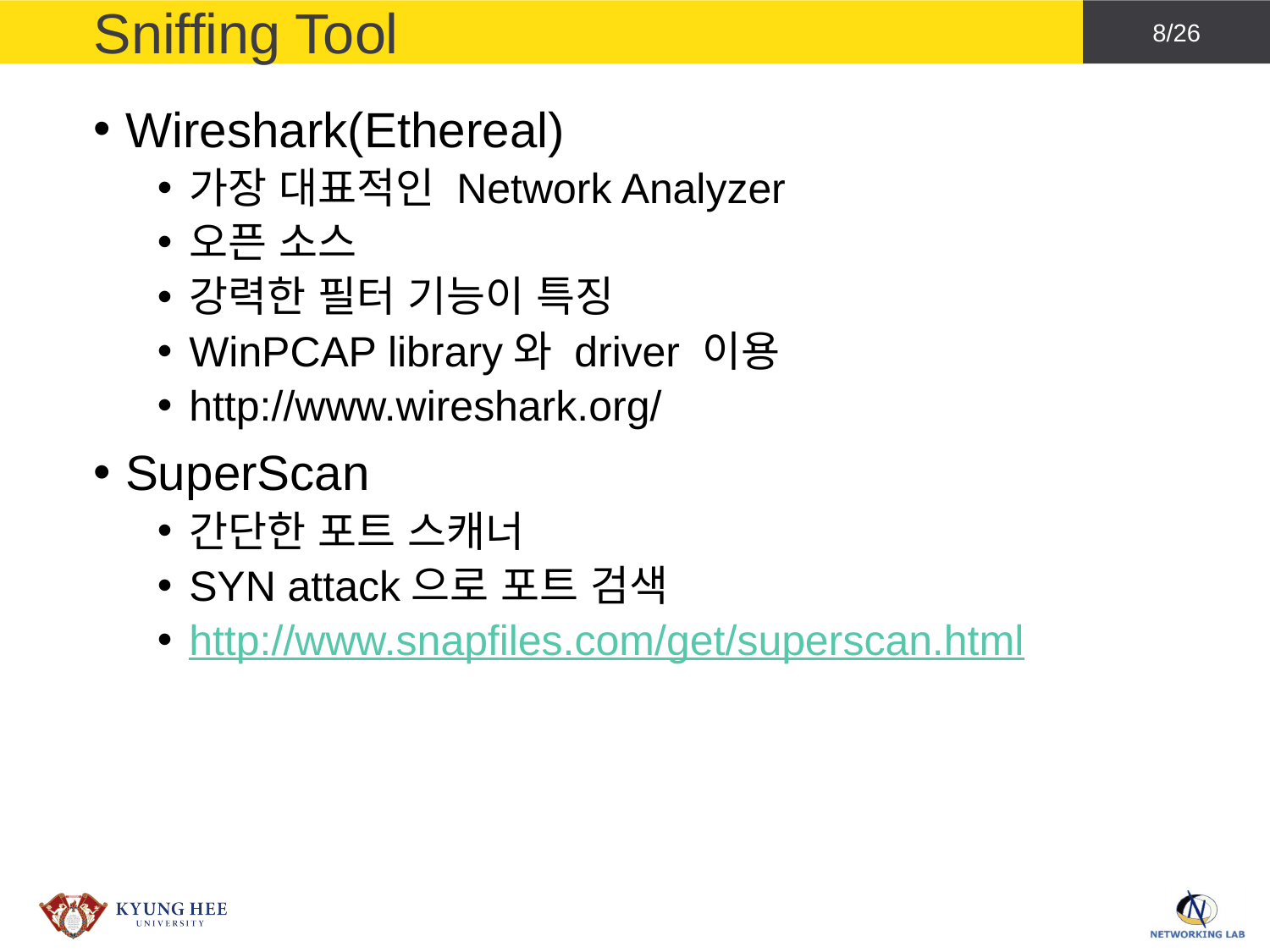

# Sniffing Tool
Wireshark(Ethereal)
가장 대표적인 Network Analyzer
오픈 소스
강력한 필터 기능이 특징
WinPCAP library와 driver 이용
http://www.wireshark.org/
SuperScan
간단한 포트 스캐너
SYN attack으로 포트 검색
http://www.snapfiles.com/get/superscan.html